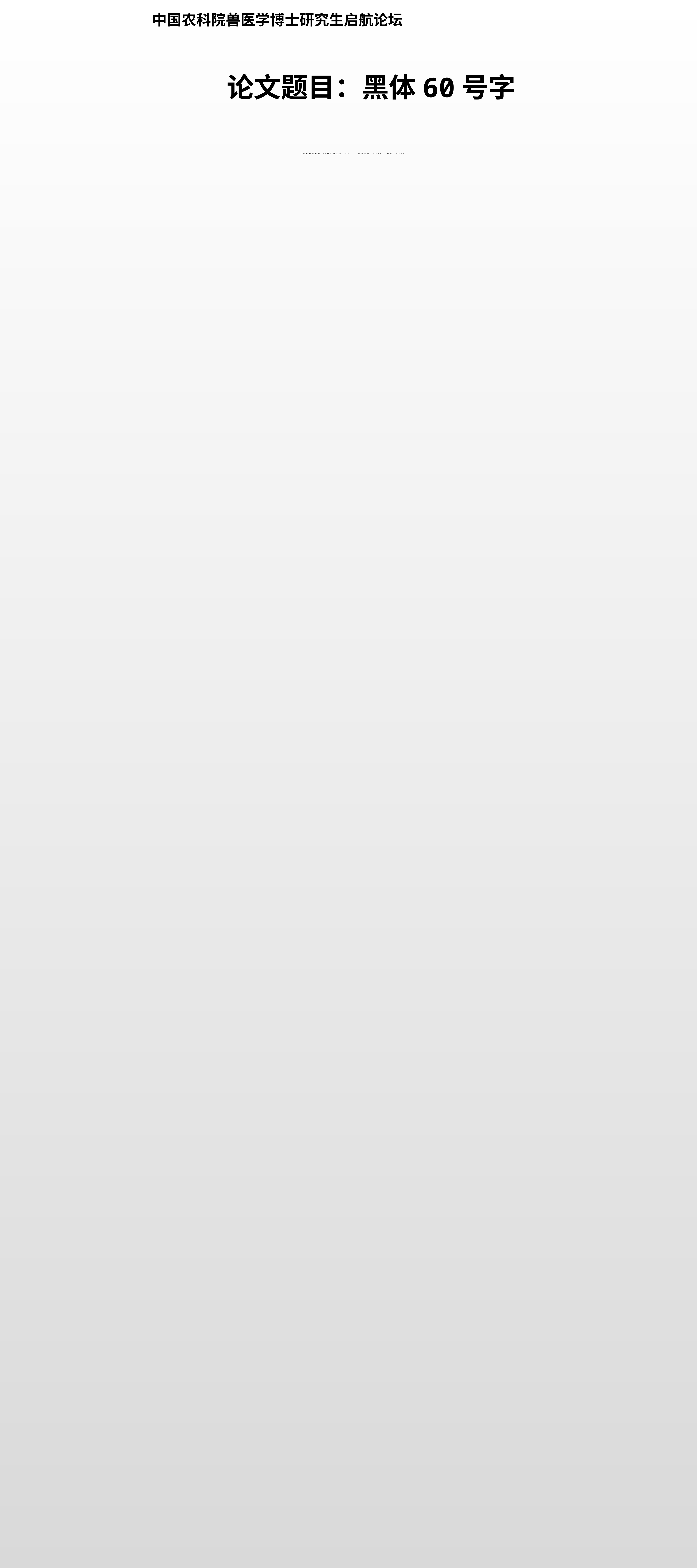

中国农科院兽医学博士研究生启航论坛
论文题目：黑体60号字
# （微软雅黑标题 36号）博士生：**     指导老师：****   单位：****